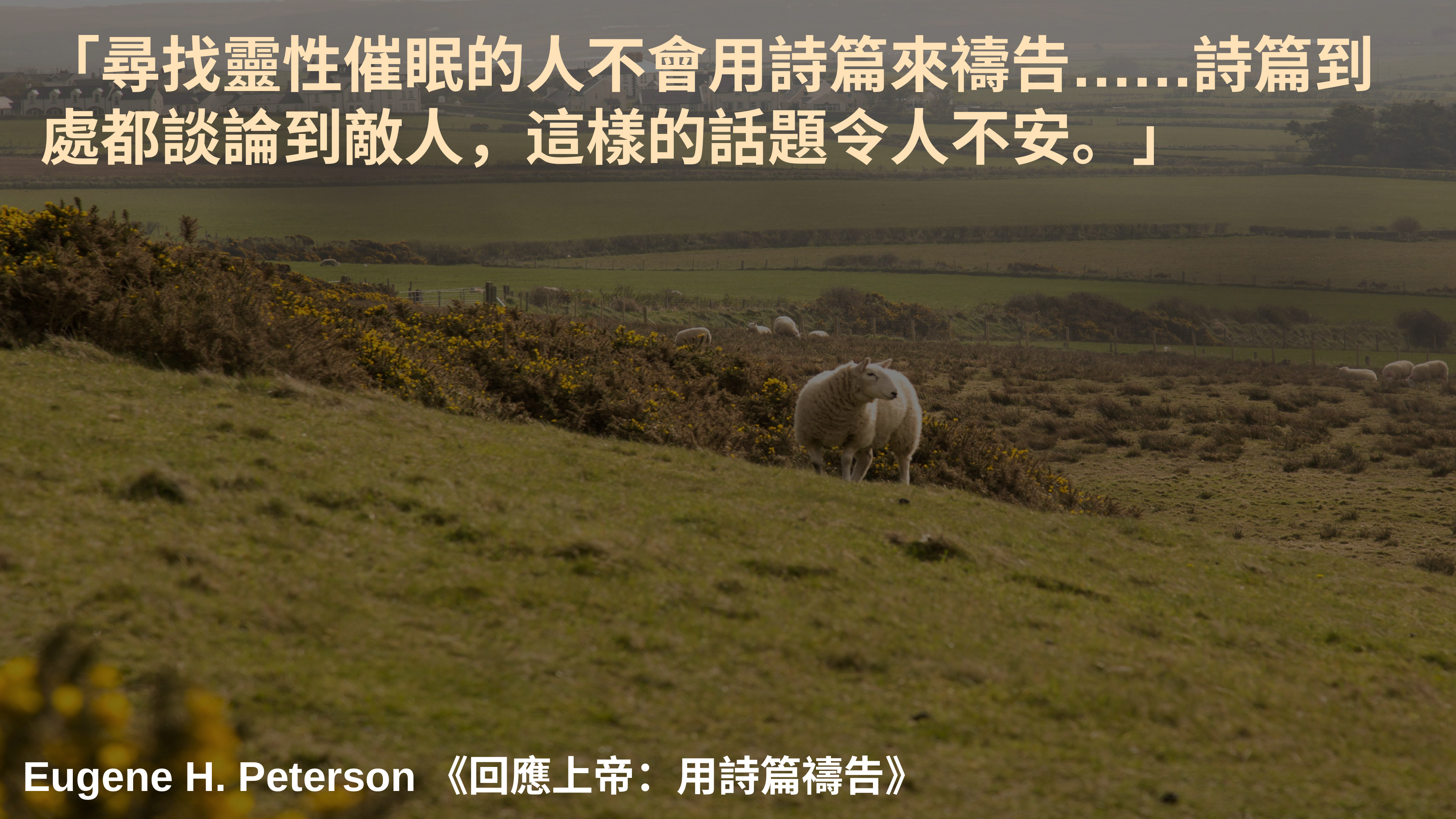

「尋找靈性催眠的人不會用詩篇來禱告……詩篇到處都談論到敵人，這樣的話題令人不安。」
Eugene H. Peterson《回應上帝：用詩篇禱告》